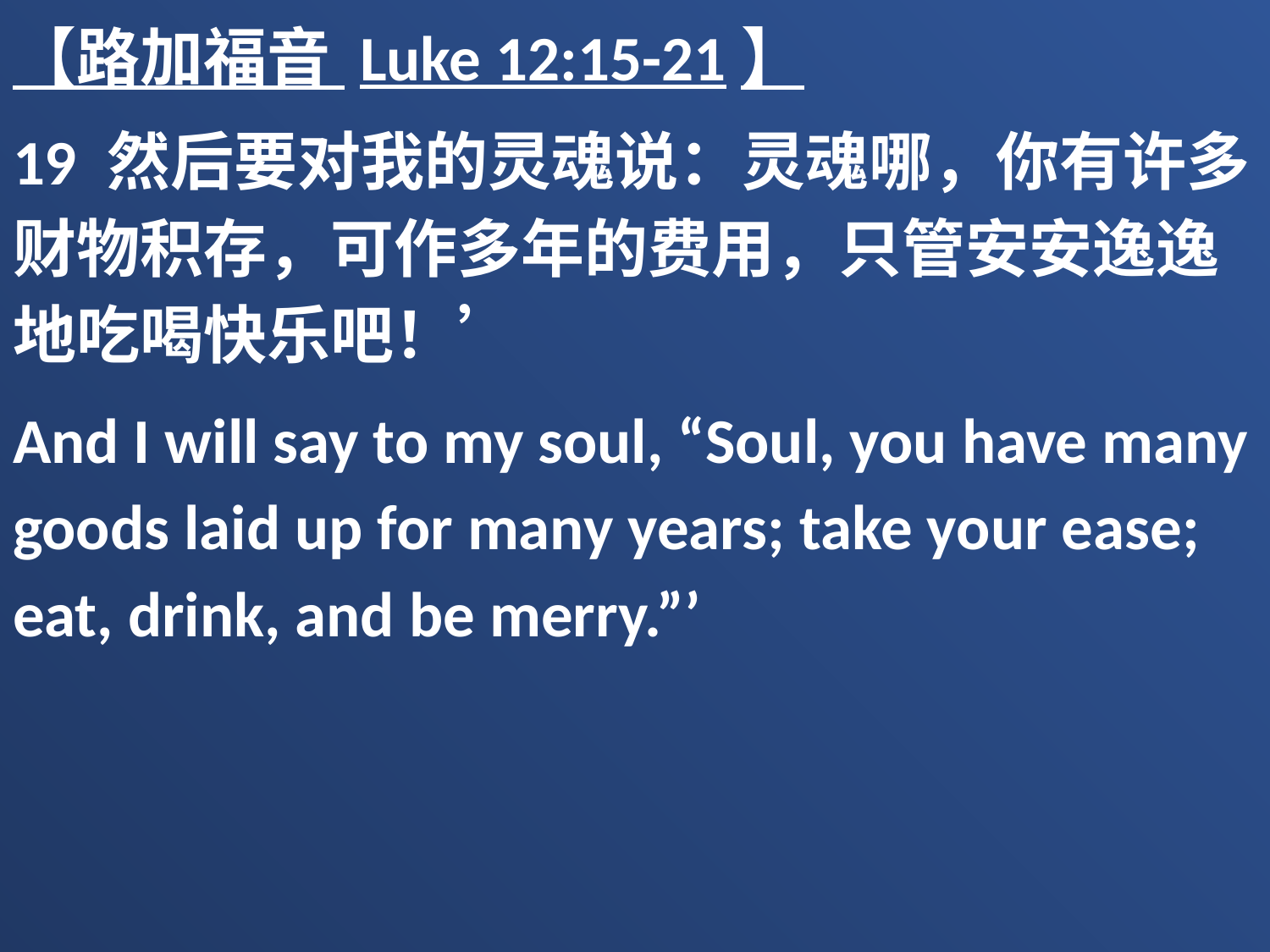

【路加福音 Luke 12:15-21】
19 然后要对我的灵魂说：灵魂哪，你有许多财物积存，可作多年的费用，只管安安逸逸地吃喝快乐吧！’
And I will say to my soul, “Soul, you have many goods laid up for many years; take your ease; eat, drink, and be merry.”’